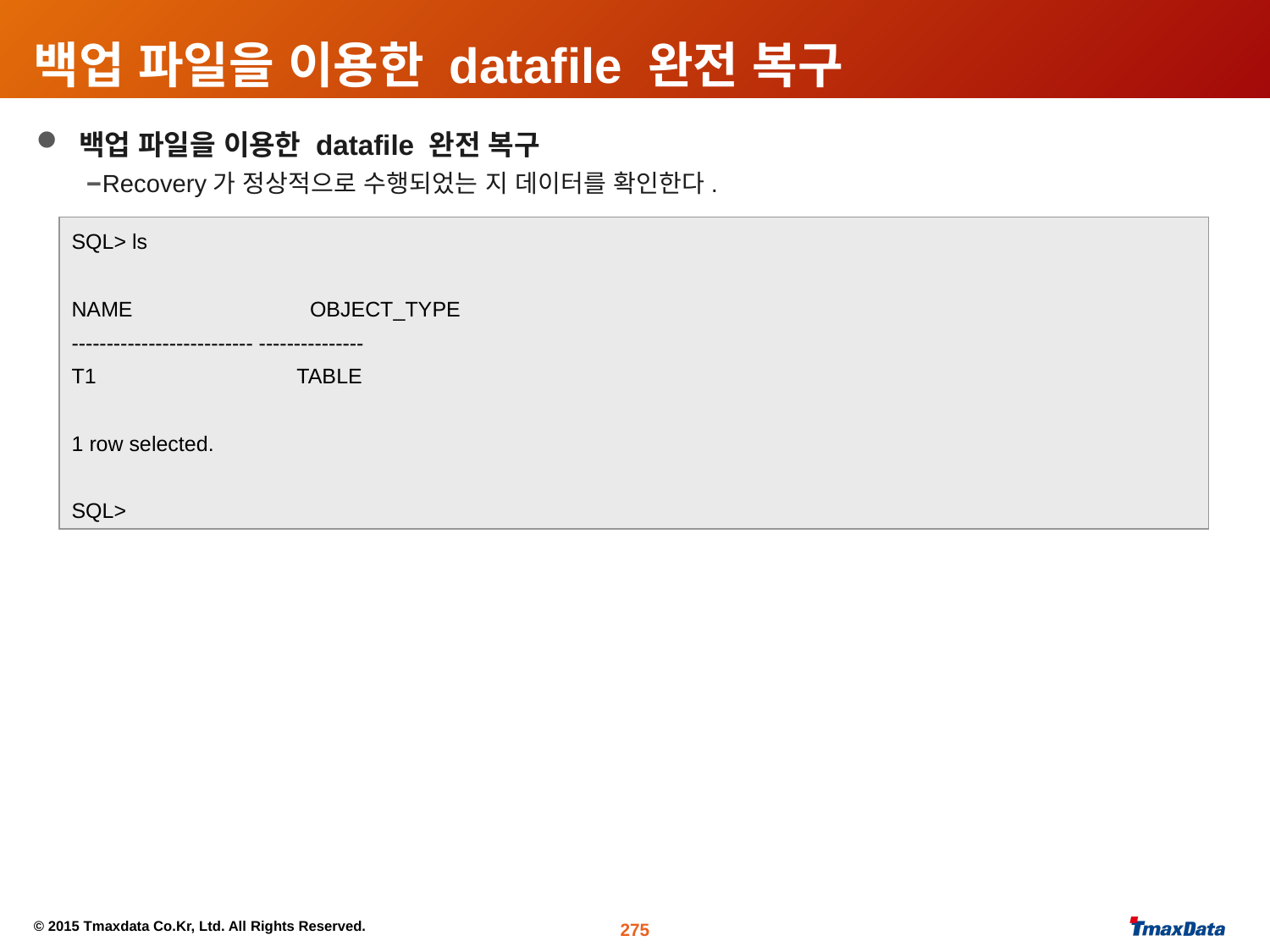

# 백업 파일을 이용한 datafile 완전 복구
 백업 파일을 이용한 datafile 완전 복구
Recovery가 정상적으로 수행되었는 지 데이터를 확인한다.

SQL> ls

NAME                              OBJECT_TYPE
-------------------------- ---------------
T1                                  TABLE

1 row selected.

SQL>